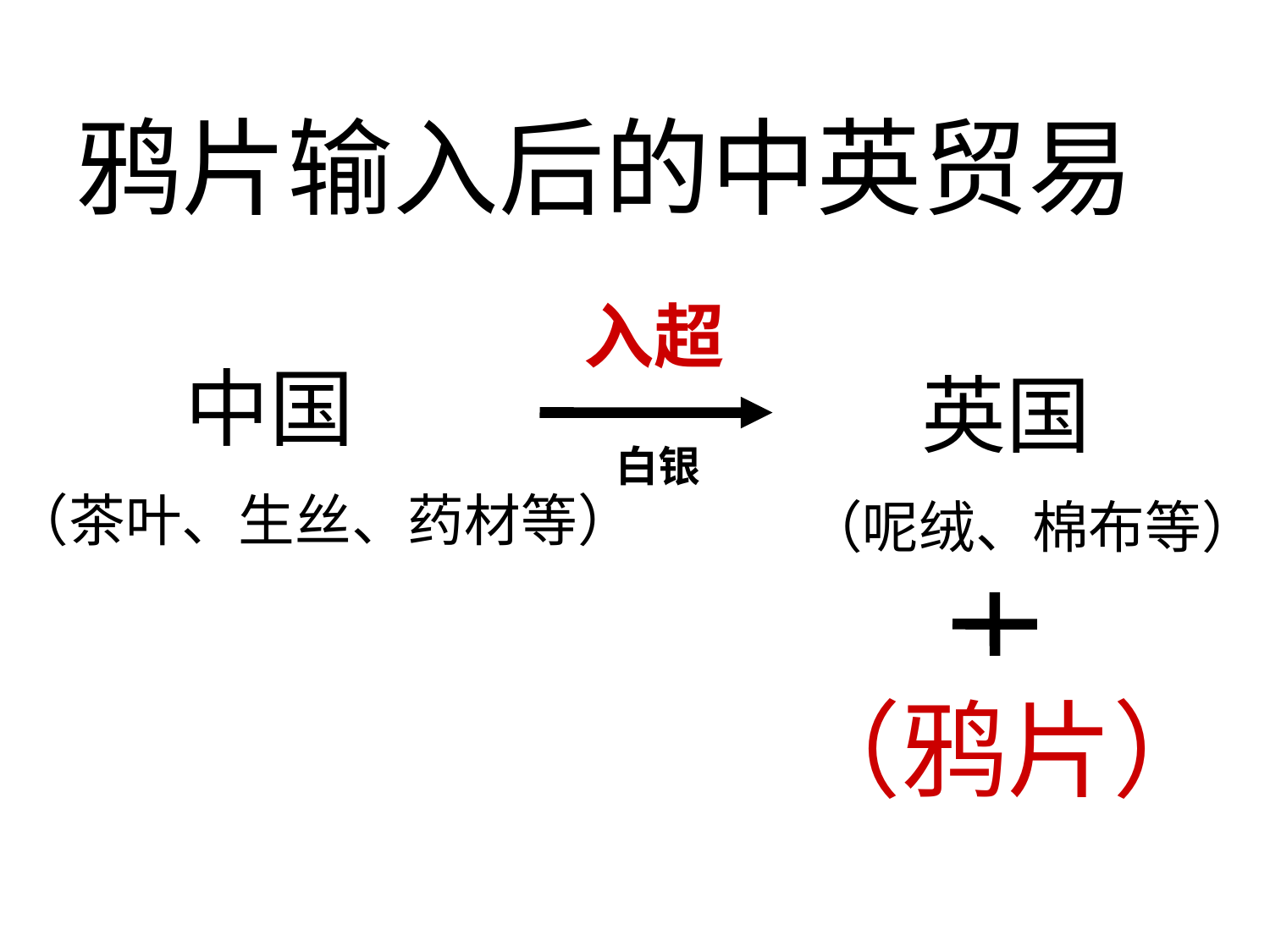

鸦片输入后的中英贸易
入超

白银
        中国
（茶叶、生丝、药材等）
     英国
（呢绒、棉布等）

（鸦片）